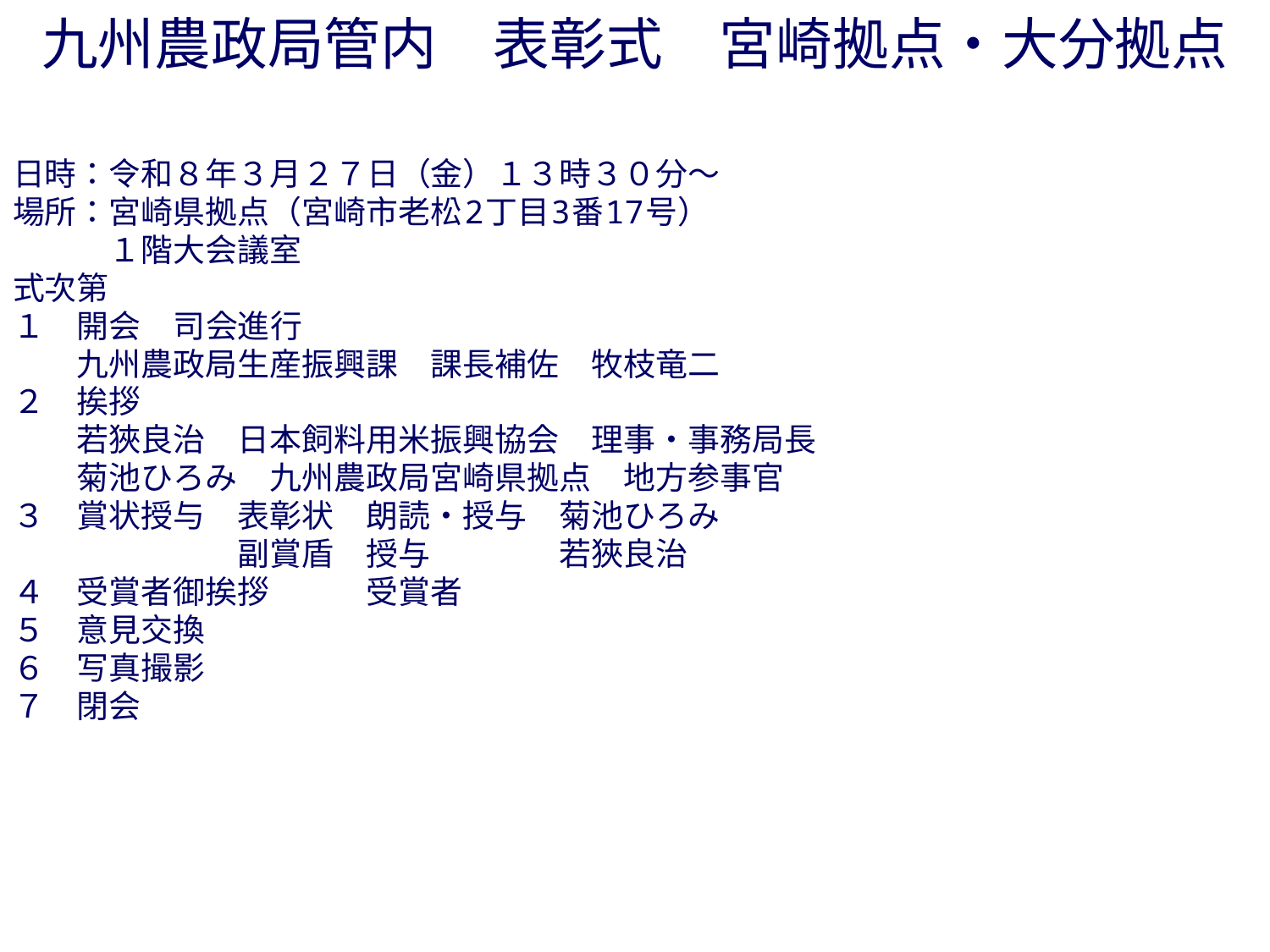

# 九州農政局管内　表彰式　宮崎拠点・大分拠点
日時：令和８年３月２７日（金）１３時３０分～
場所：宮崎県拠点（宮崎市老松2丁目3番17号）
　　　１階大会議室
式次第
１　開会　司会進行
　　九州農政局生産振興課　課長補佐　牧枝竜二
２　挨拶
　　若狹良治　日本飼料用米振興協会　理事・事務局長
　　菊池ひろみ　九州農政局宮崎県拠点　地方参事官
３　賞状授与　表彰状　朗読・授与　菊池ひろみ
　　　　　　　副賞盾　授与　　　　若狹良治
４　受賞者御挨拶　　　受賞者
５　意見交換
６　写真撮影
７　閉会